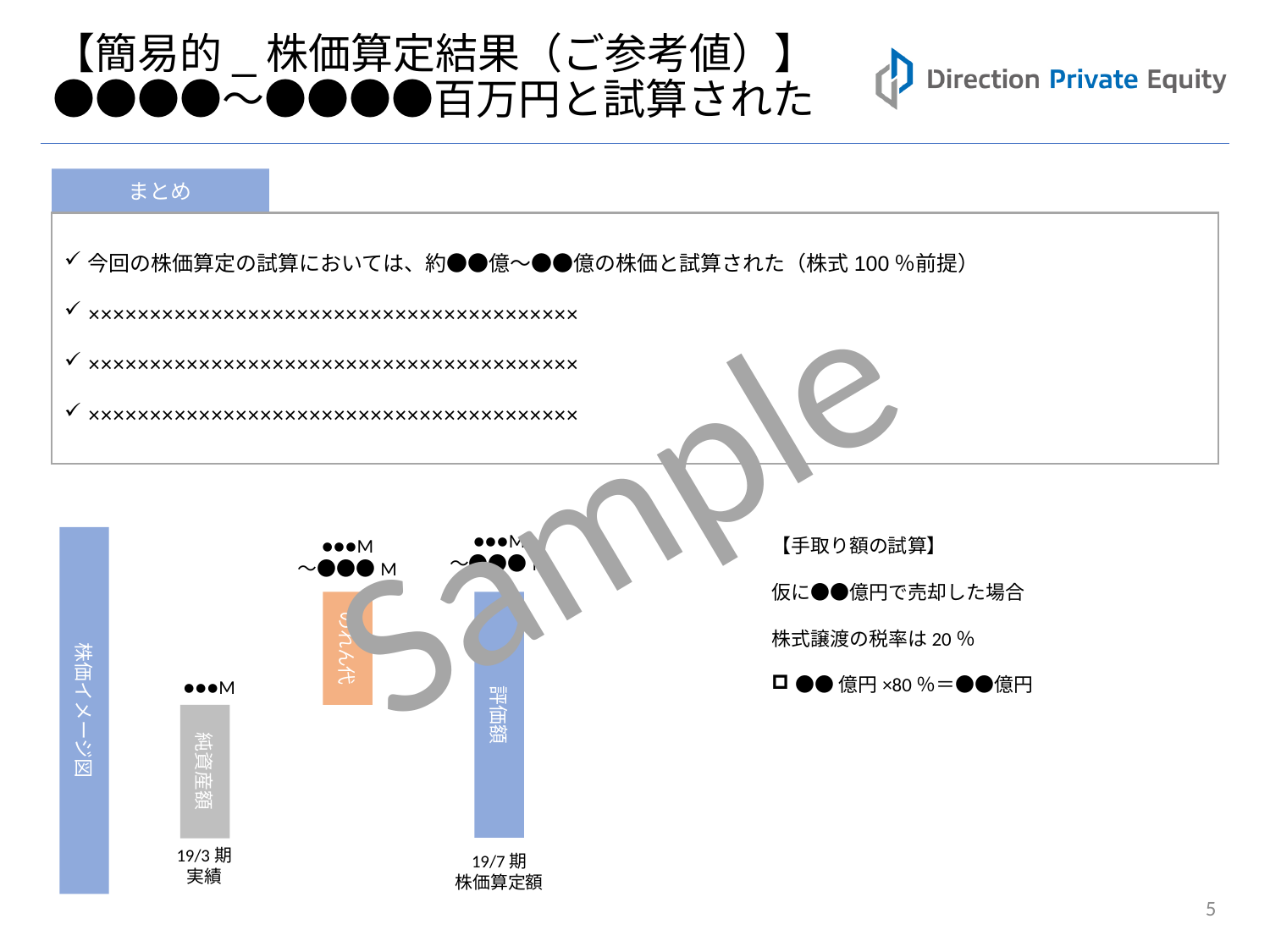

# 【簡易的_株価算定結果（ご参考値）】 ●●●●～●●●●百万円と試算された
まとめ
今回の株価算定の試算においては、約●●億～●●億の株価と試算された（株式100％前提）

××××××××××××××××××××××××××××××××××××××××

××××××××××××××××××××××××××××××××××××××××

××××××××××××××××××××××××××××××××××××××××
Sample
●●●M
～●●●M
株価イメージ図
●●●M
～●●●M
【手取り額の試算】

仮に●●億円で売却した場合

株式譲渡の税率は20％

●●億円×80％＝●●億円
のれん代
評価額
●●●M
純資産額
19/3期
実績
19/7期
株価算定額
5